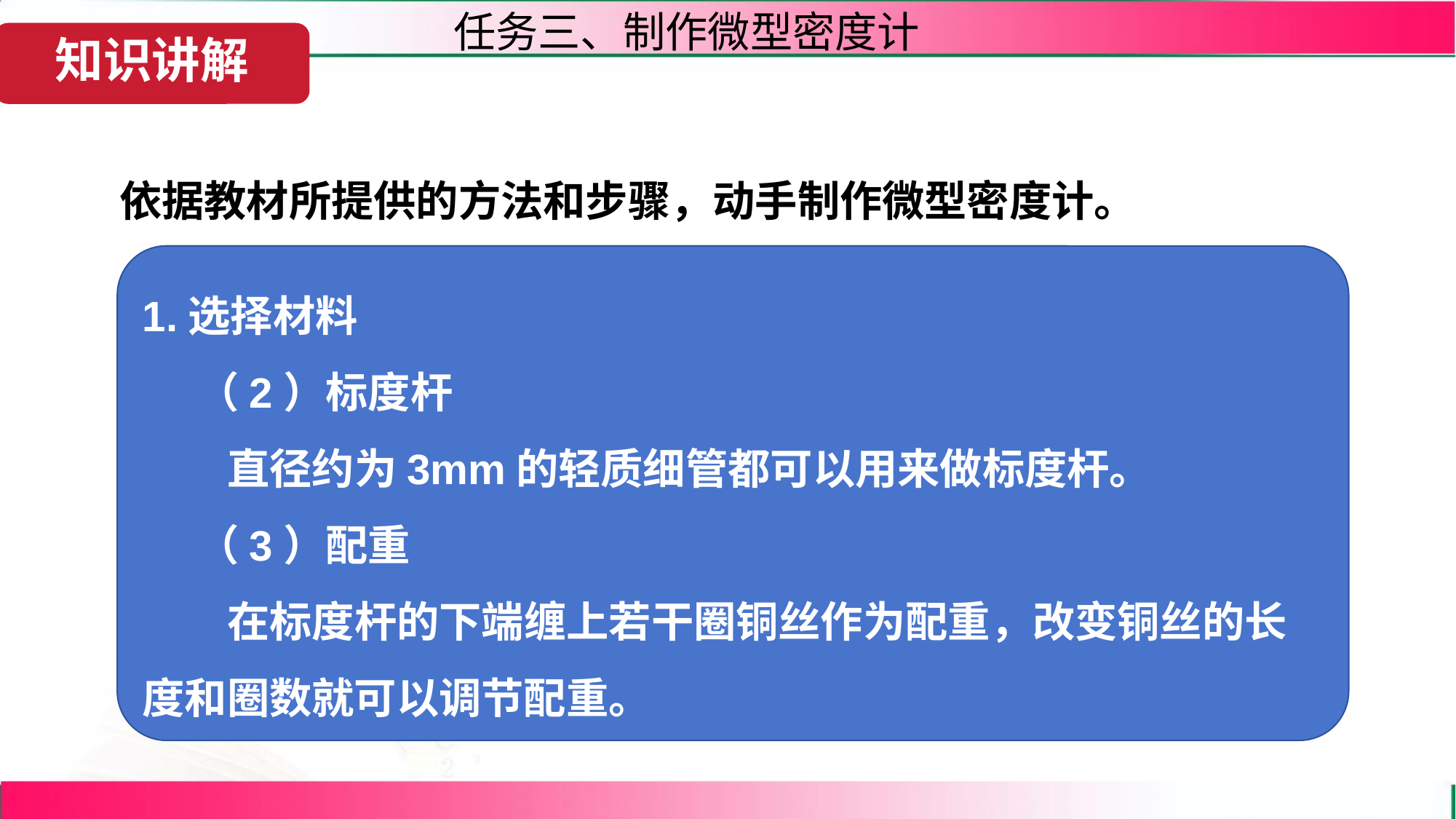

任务三、制作微型密度计
依据教材所提供的方法和步骤，动手制作微型密度计。
1.选择材料
（2）标度杆
直径约为3mm的轻质细管都可以用来做标度杆。
（3）配重
在标度杆的下端缠上若干圈铜丝作为配重，改变铜丝的长度和圈数就可以调节配重。